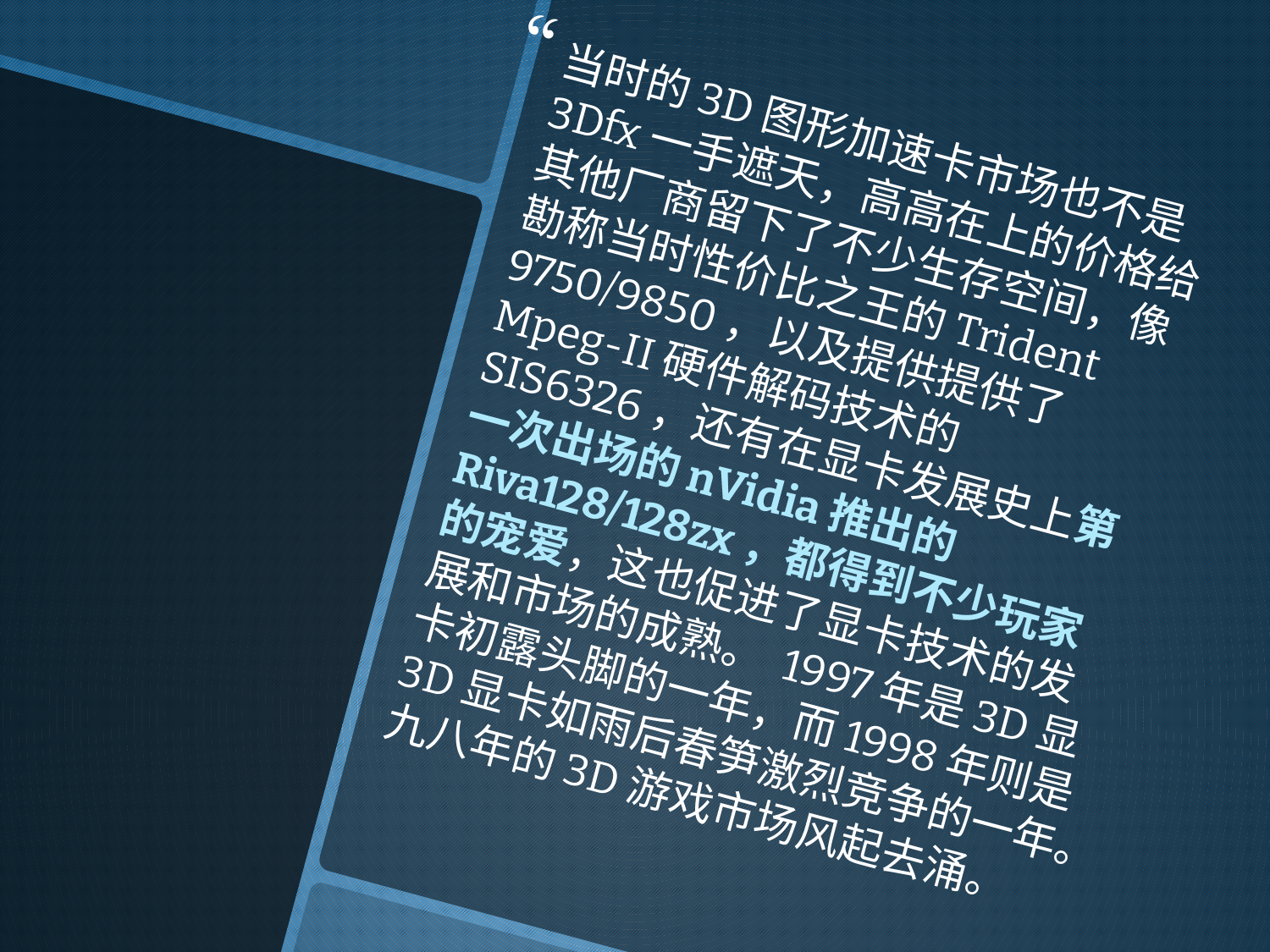

当时的3D图形加速卡市场也不是3Dfx一手遮天，高高在上的价格给其他厂商留下了不少生存空间，像勘称当时性价比之王的Trident 9750/9850，以及提供提供了Mpeg-II硬件解码技术的SIS6326，还有在显卡发展史上第一次出场的nVidia推出的Riva128/128zx，都得到不少玩家的宠爱，这也促进了显卡技术的发展和市场的成熟。 1997年是3D显卡初露头脚的一年，而1998年则是3D显卡如雨后春笋激烈竞争的一年。九八年的3D游戏市场风起去涌。
#